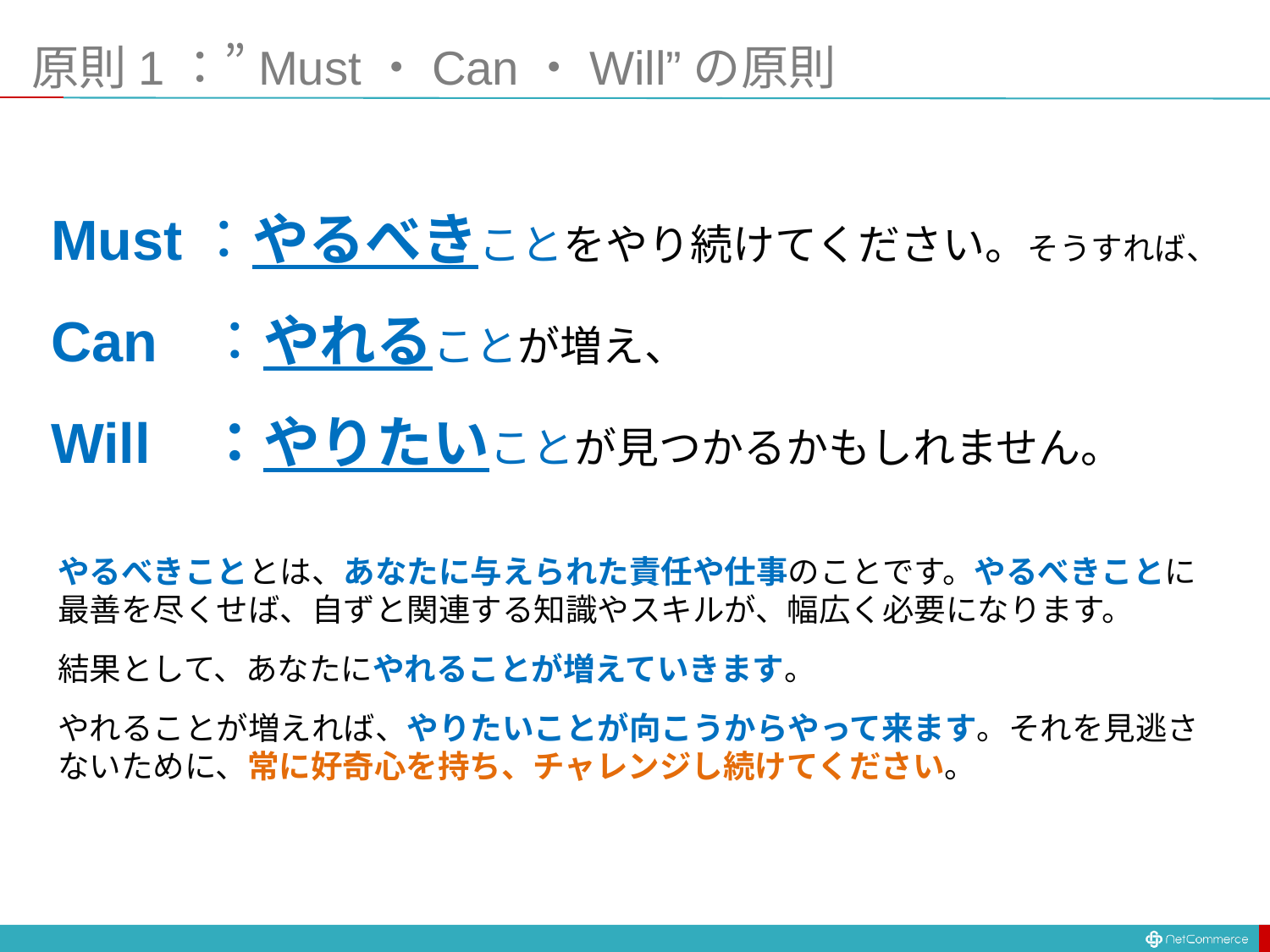

# 原則1：”Must・Can・Will”の原則
Must：やるべきことをやり続けてください。そうすれば、
Can	 ：やれることが増え、
Will	 ：やりたいことが見つかるかもしれません。
やるべきこととは、あなたに与えられた責任や仕事のことです。やるべきことに最善を尽くせば、自ずと関連する知識やスキルが、幅広く必要になります。
結果として、あなたにやれることが増えていきます。
やれることが増えれば、やりたいことが向こうからやって来ます。それを見逃さないために、常に好奇心を持ち、チャレンジし続けてください。